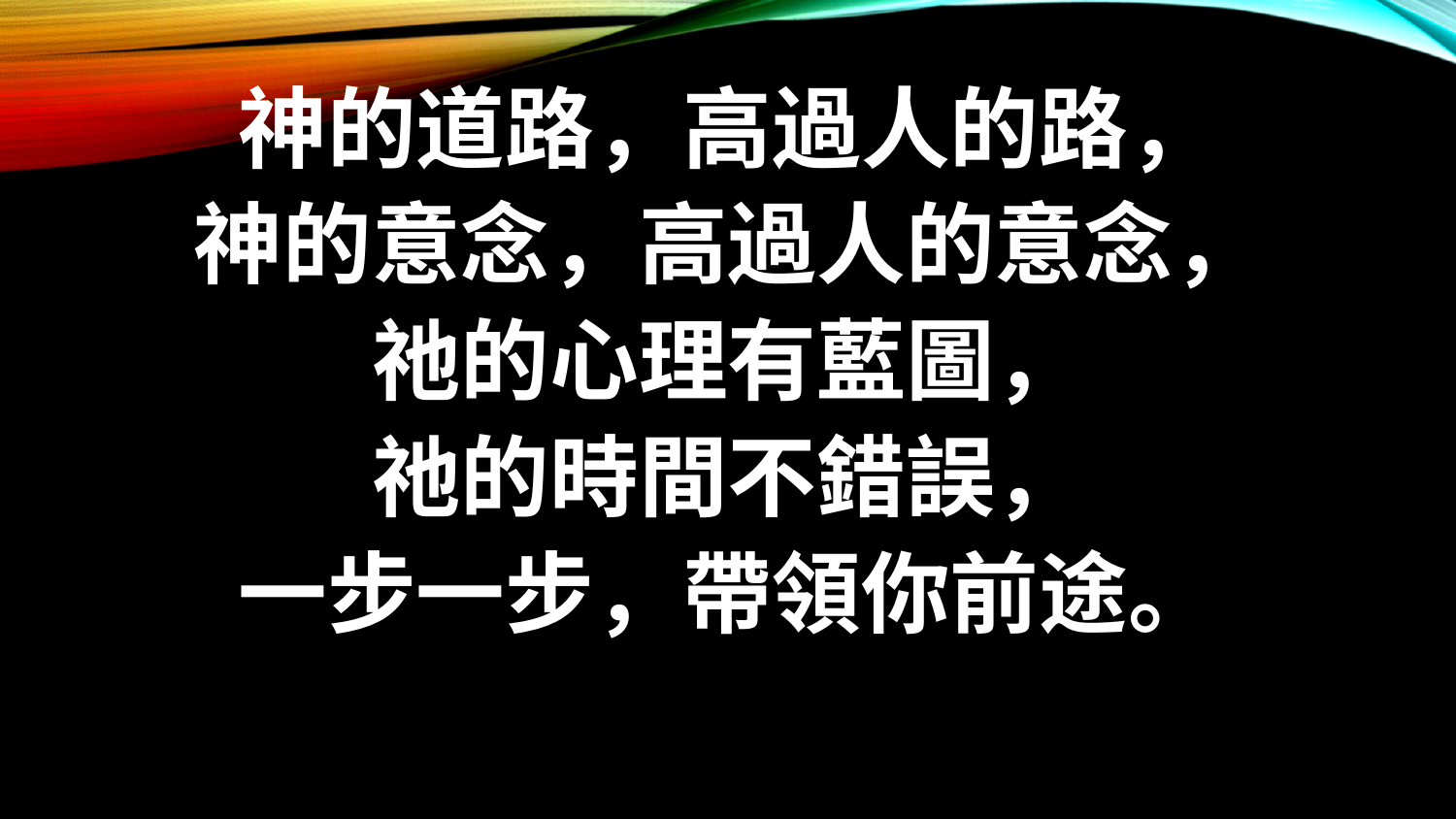

神的道路，高過人的路，
神的意念，高過人的意念，
祂的心理有藍圖，
祂的時間不錯誤，
一步一步，帶領你前途。